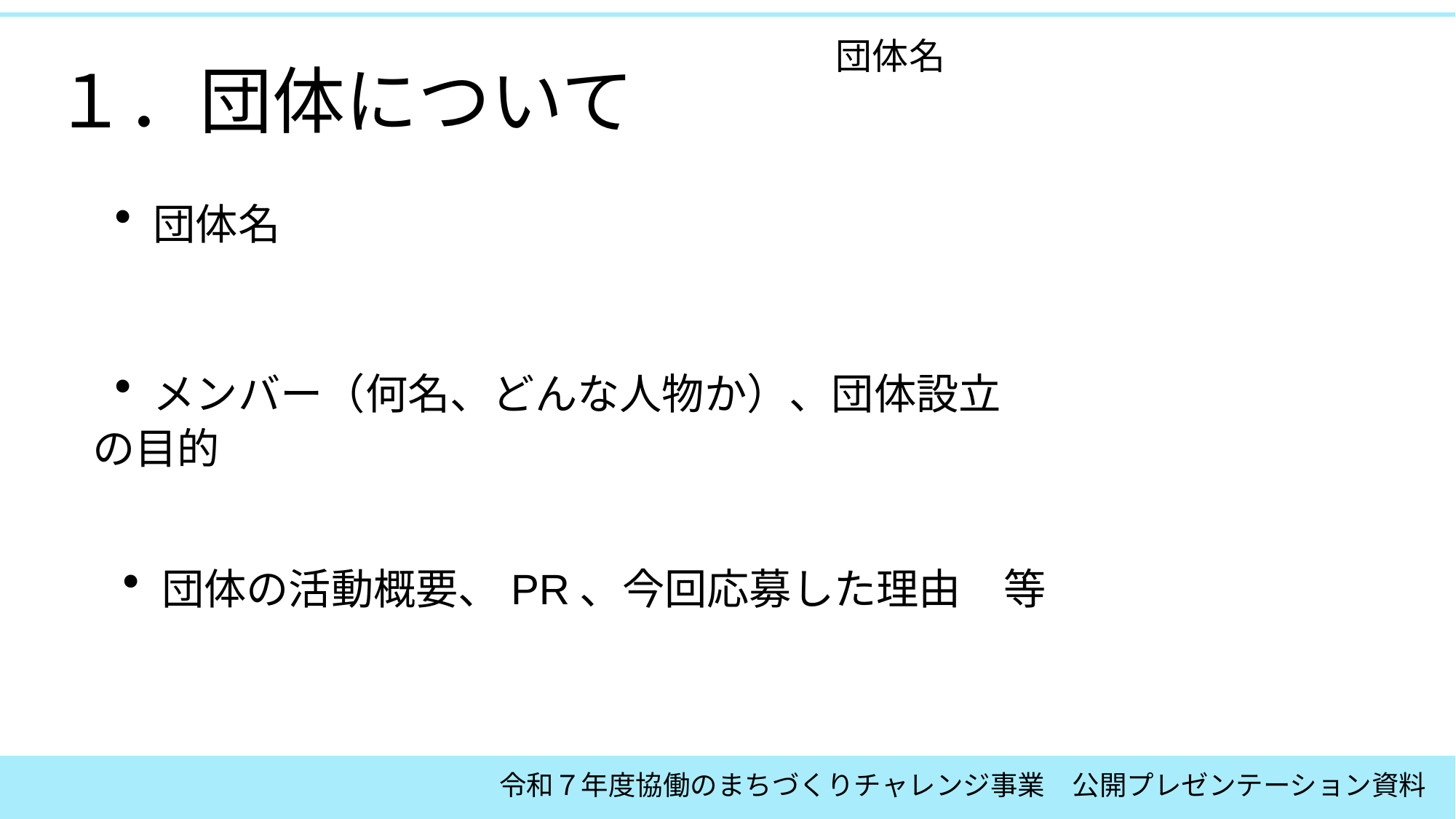

団体名
１．団体について
・団体名
・メンバー（何名、どんな人物か）、団体設立の目的
・団体の活動概要、PR、今回応募した理由　等

令和７年度協働のまちづくりチャレンジ事業　公開プレゼンテーション資料